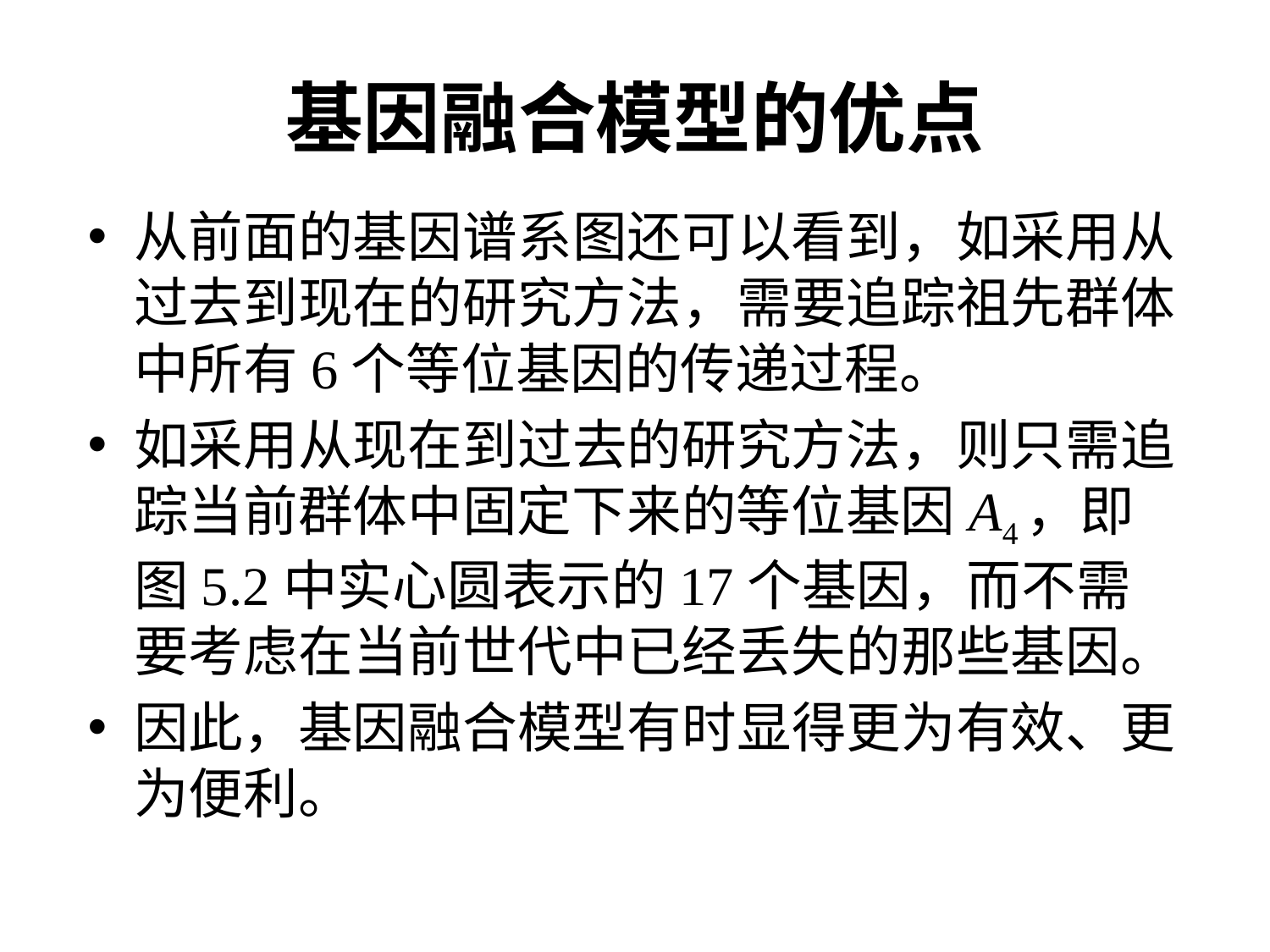

# 基因融合模型的优点
从前面的基因谱系图还可以看到，如采用从过去到现在的研究方法，需要追踪祖先群体中所有6个等位基因的传递过程。
如采用从现在到过去的研究方法，则只需追踪当前群体中固定下来的等位基因A4，即图5.2中实心圆表示的17个基因，而不需要考虑在当前世代中已经丢失的那些基因。
因此，基因融合模型有时显得更为有效、更为便利。